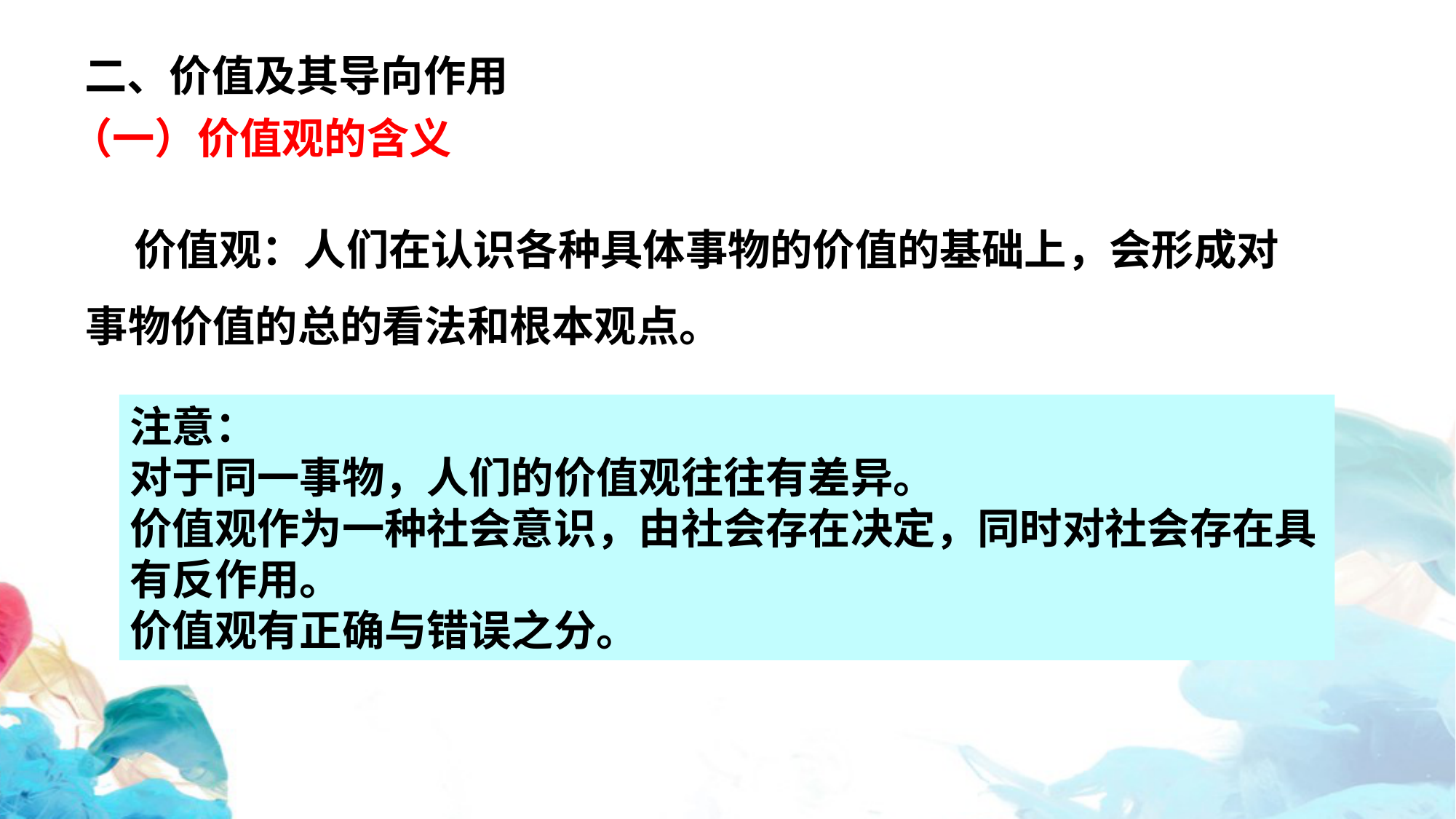

二、价值及其导向作用
（一）价值观的含义
    价值观：人们在认识各种具体事物的价值的基础上，会形成对事物价值的总的看法和根本观点。
注意：
对于同一事物，人们的价值观往往有差异。
价值观作为一种社会意识，由社会存在决定，同时对社会存在具有反作用。
价值观有正确与错误之分。